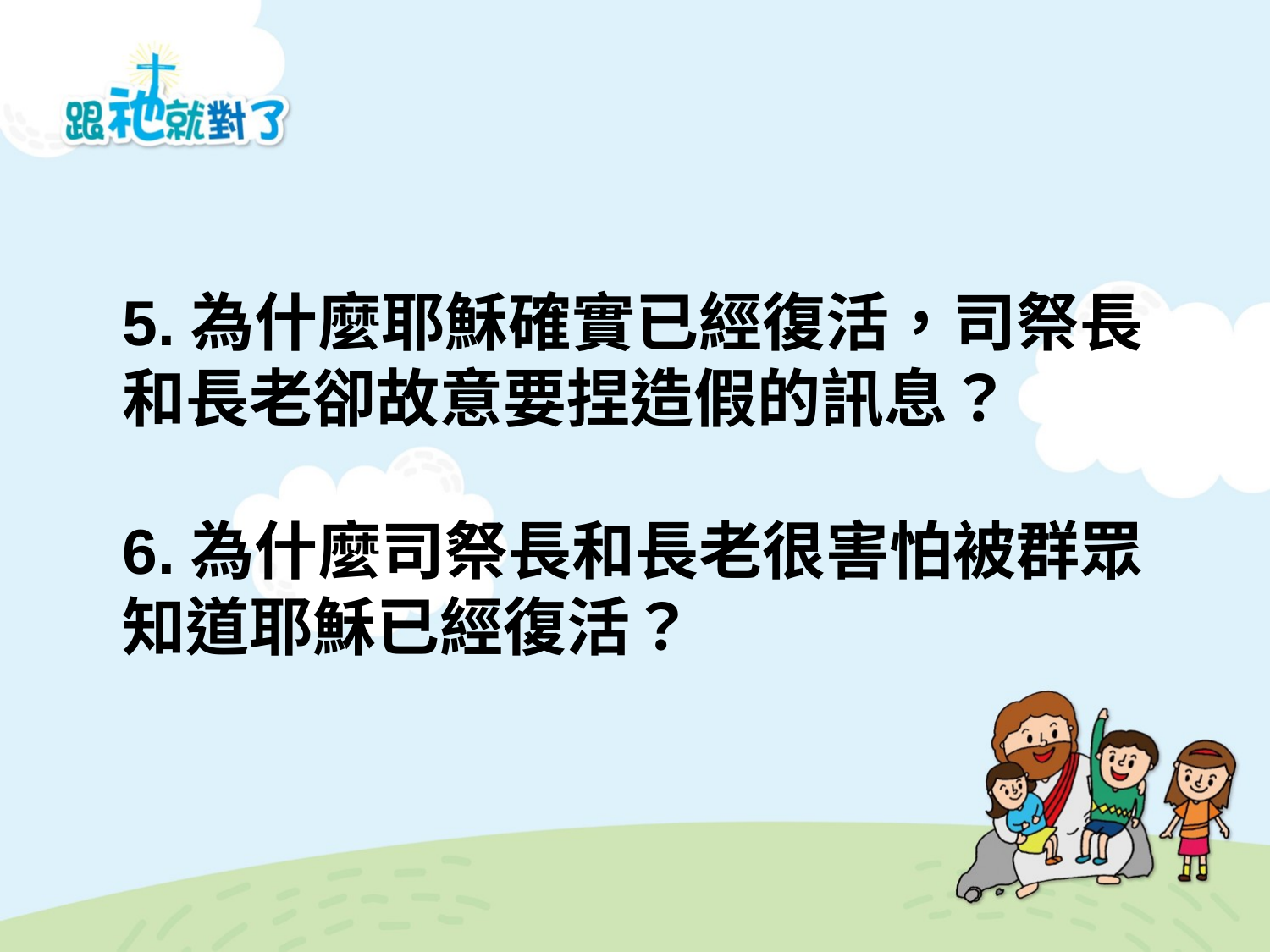

5.為什麼耶穌確實已經復活，司祭長和長老卻故意要捏造假的訊息？

6.為什麼司祭長和長老很害怕被群眾知道耶穌已經復活？